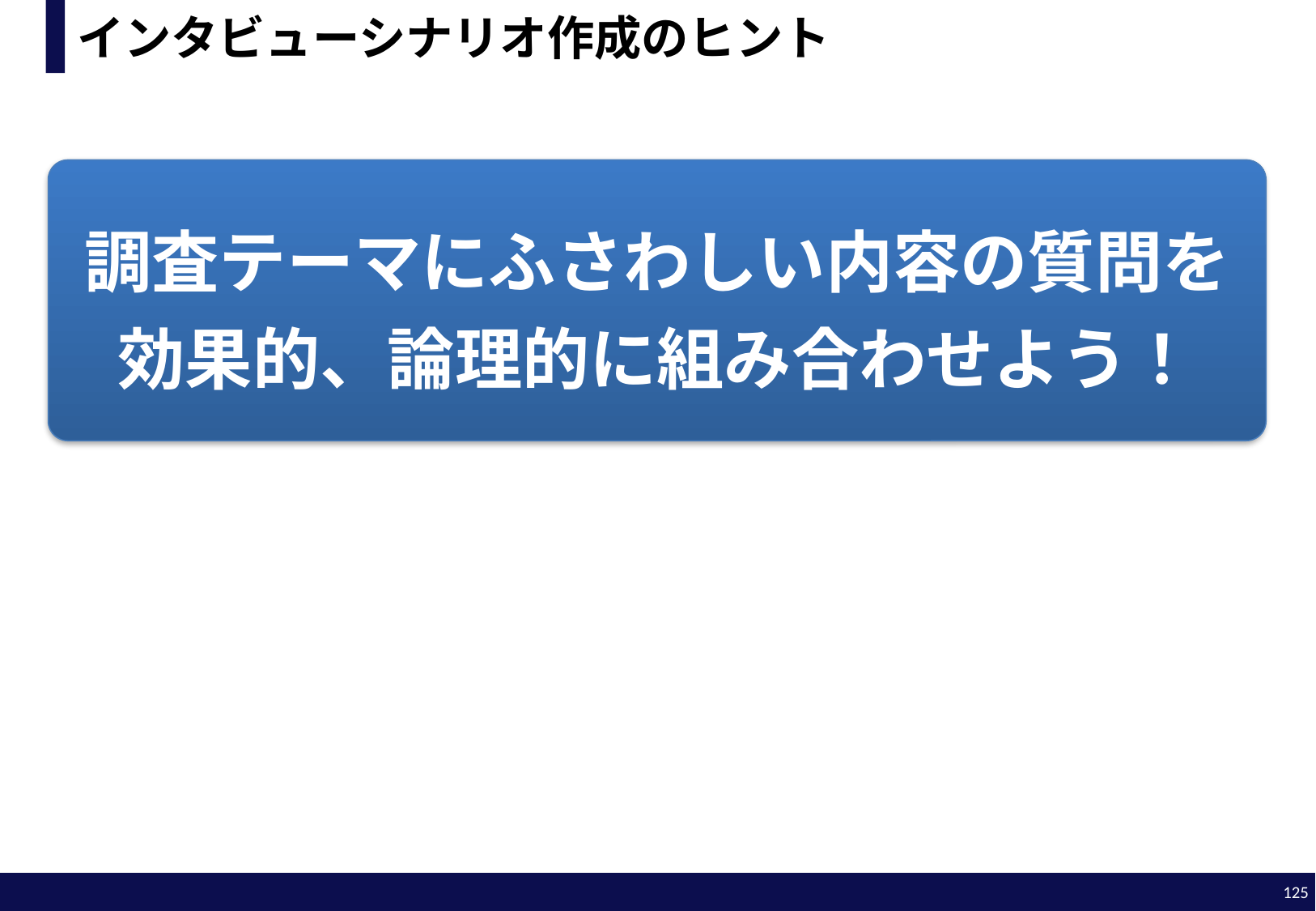

# インタビューシナリオ作成のヒント
調査テーマにふさわしい内容の質問を
効果的、論理的に組み合わせよう！